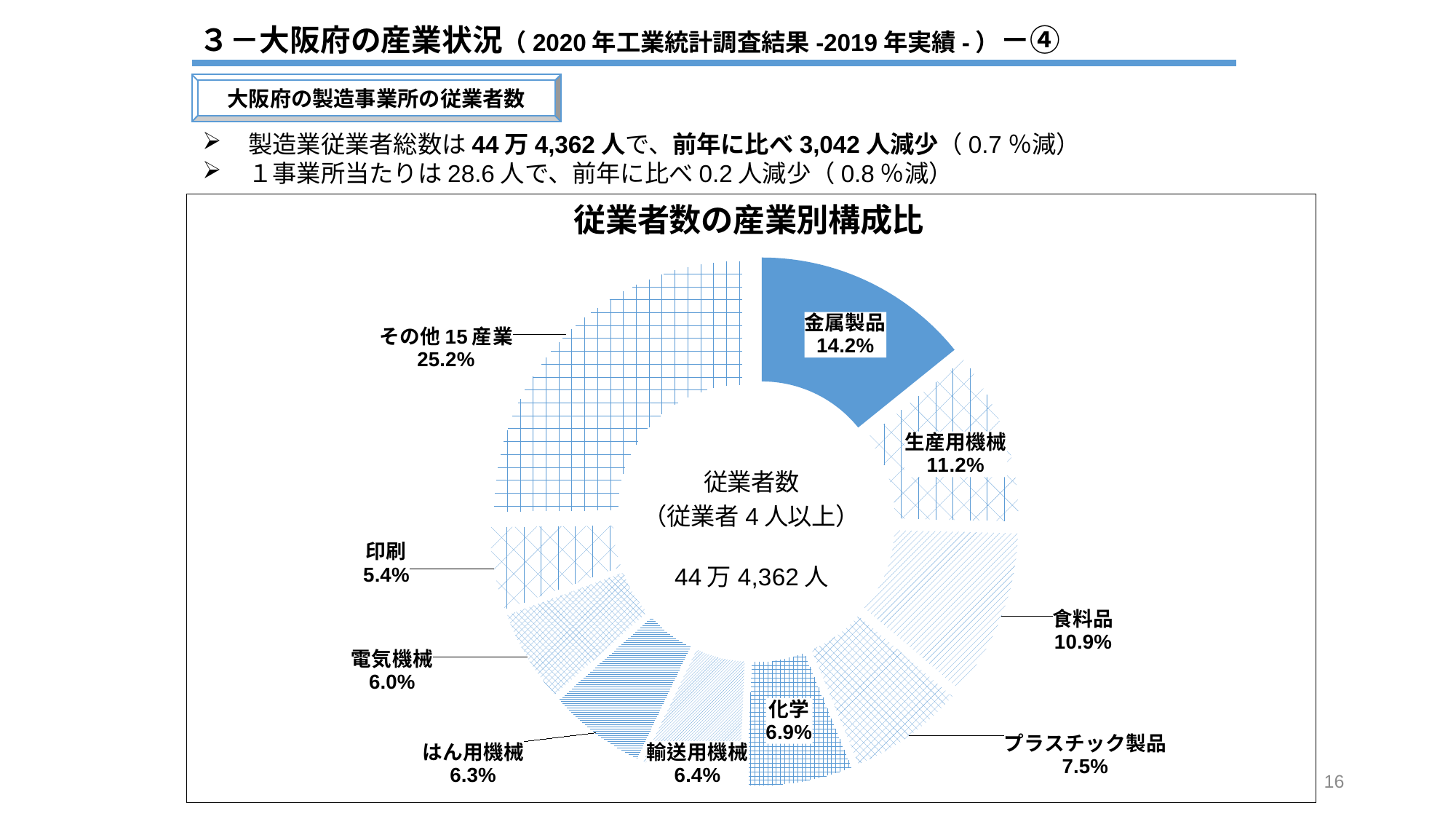

３－大阪府の産業状況（2020年工業統計調査結果-2019年実績-）－④
大阪府の製造事業所の従業者数
　製造業従業者総数は44万4,362人で、前年に比べ3,042人減少（0.7％減）
　１事業所当たりは28.6人で、前年に比べ0.2人減少（0.8％減）

### Chart:

| Category | 従業者数の産業別構成比 |
|---|---|
| 金属製品 | 14.2 |
| 生産用機械 | 11.2 |
| 食料品 | 10.9 |
| プラスチック製品 | 7.5 |
| 化学 | 6.9 |
| 輸送用機械 | 6.4 |
| はん用機械 | 6.3 |
| 電気機械 | 6.0 |
| 印刷 | 5.4 |
| その他15産業 | 25.2 |
16